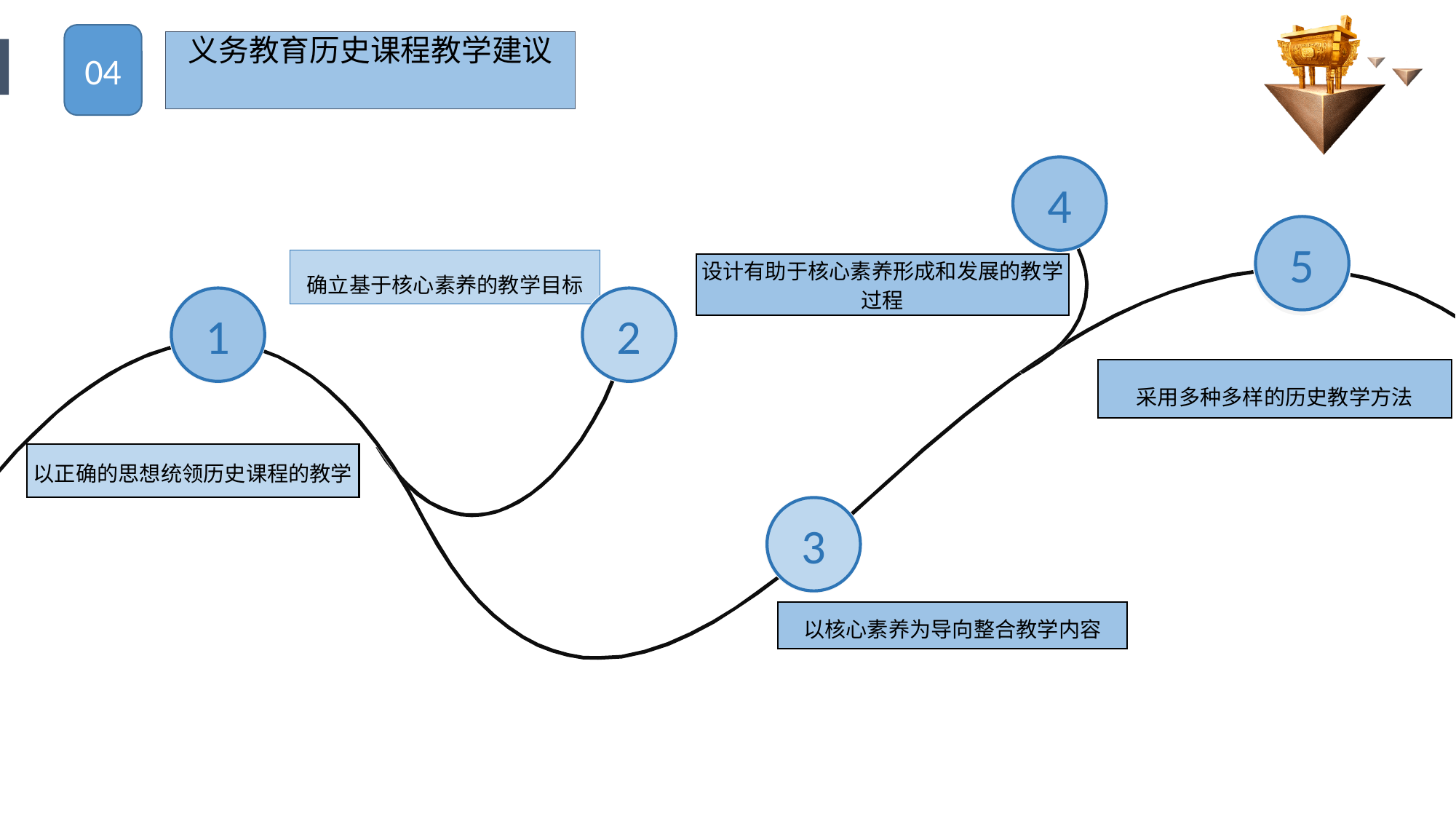

04
# 义务教育历史课程教学建议

4
5

确立基于核心素养的教学目标
设计有助于核心素养形成和发展的教学过程

1

2

采用多种多样的历史教学方法
以正确的思想统领历史课程的教学

3
以核心素养为导向整合教学内容